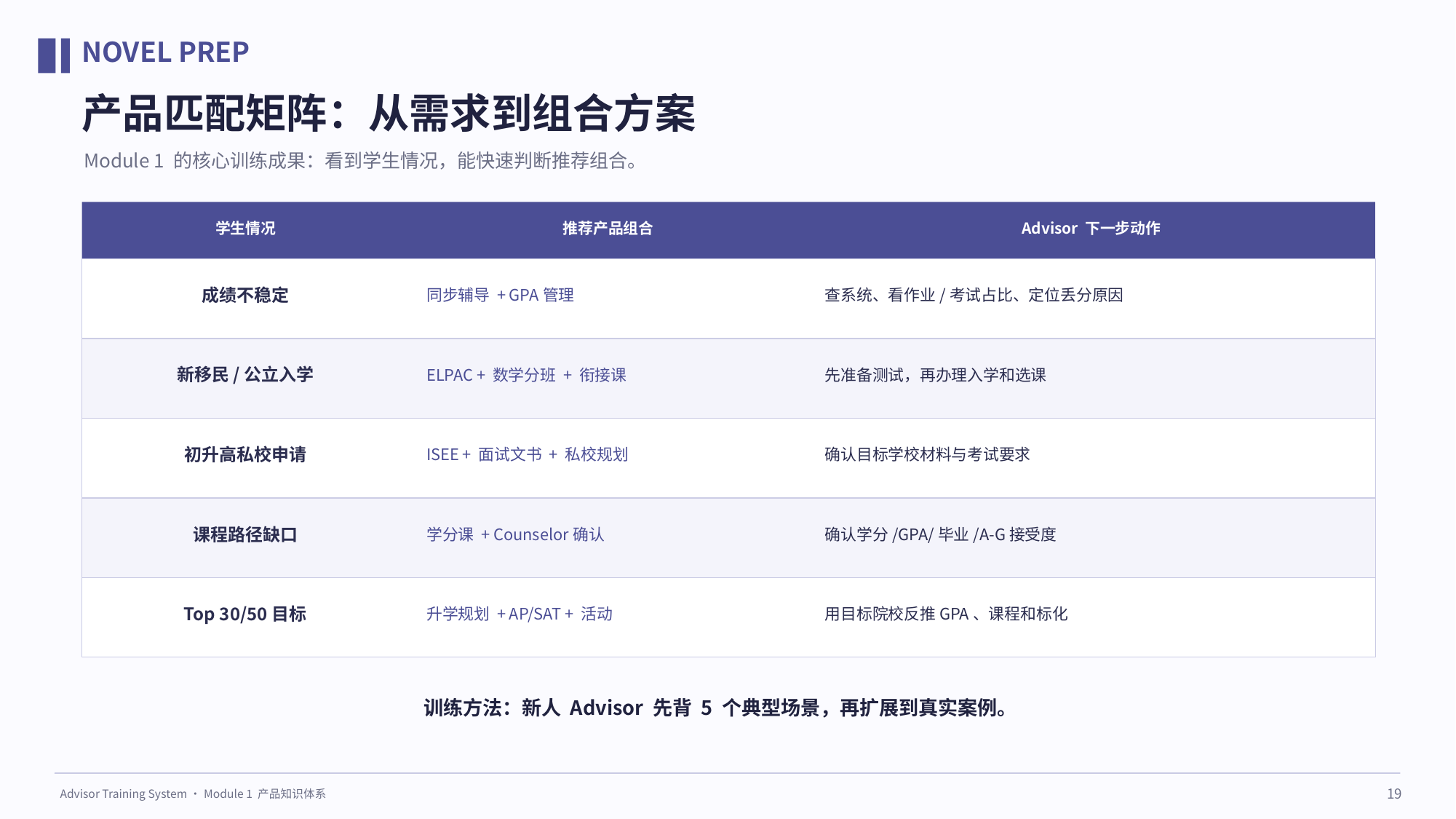

NOVEL PREP

产品匹配矩阵：从需求到组合方案
Module 1 的核心训练成果：看到学生情况，能快速判断推荐组合。

学生情况
推荐产品组合
Advisor 下一步动作

成绩不稳定
同步辅导 + GPA管理
查系统、看作业/考试占比、定位丢分原因

新移民/公立入学
ELPAC + 数学分班 + 衔接课
先准备测试，再办理入学和选课

初升高私校申请
ISEE + 面试文书 + 私校规划
确认目标学校材料与考试要求

课程路径缺口
学分课 + Counselor确认
确认学分/GPA/毕业/A-G接受度

Top 30/50目标
升学规划 + AP/SAT + 活动
用目标院校反推GPA、课程和标化
训练方法：新人 Advisor 先背 5 个典型场景，再扩展到真实案例。

19
Advisor Training System · Module 1 产品知识体系